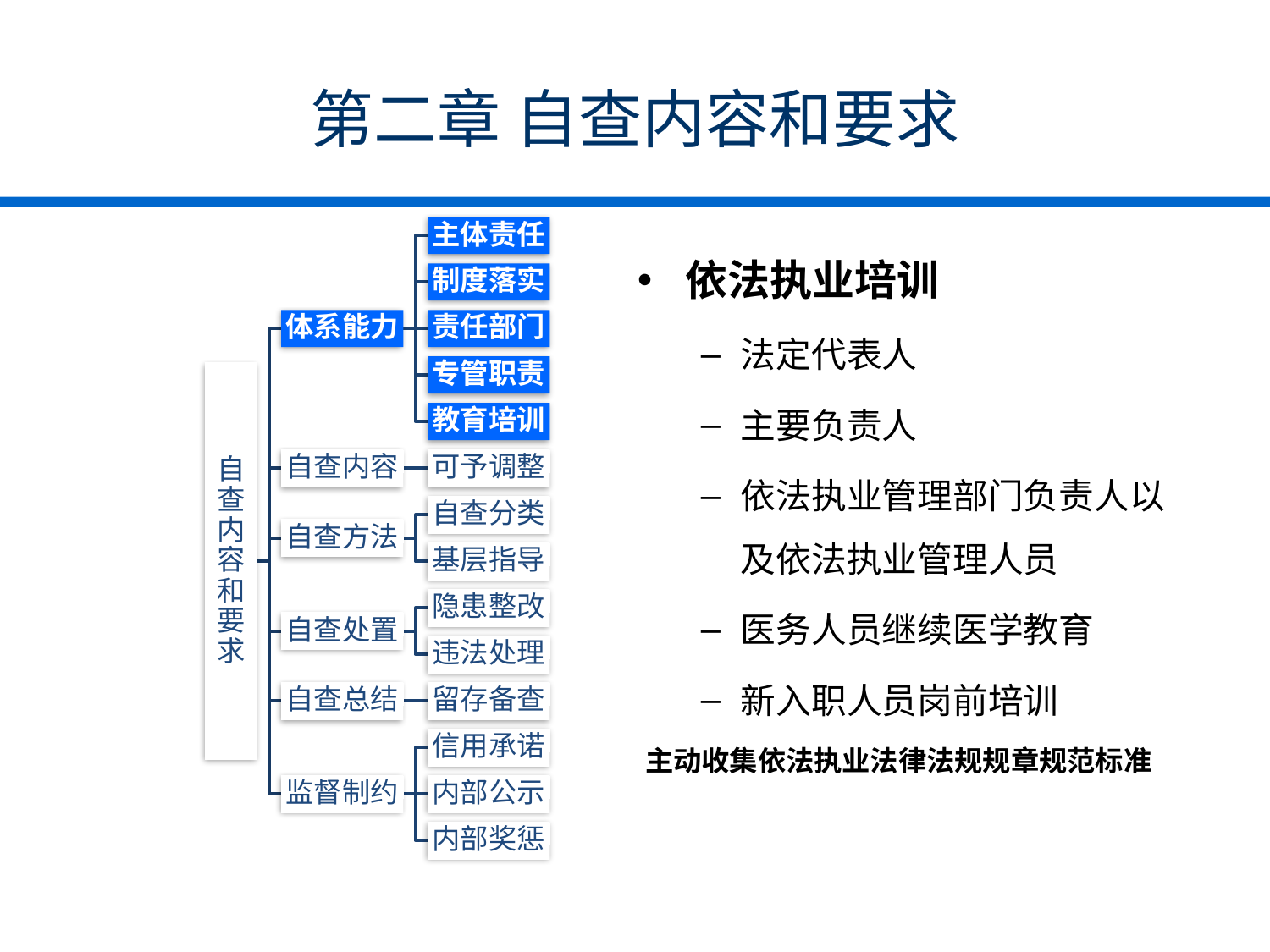

# 第二章 自查内容和要求

自查内容和要求
体系能力
主体责任
制度落实
责任部门
专管职责
教育培训
自查内容
可予调整
自查方法
自查分类
基层指导
自查处置
隐患整改
违法处理
自查总结
留存备查
监督制约
信用承诺
内部公示
内部奖惩
依法执业培训
法定代表人
主要负责人
依法执业管理部门负责人以及依法执业管理人员
医务人员继续医学教育
新入职人员岗前培训
主动收集依法执业法律法规规章规范标准